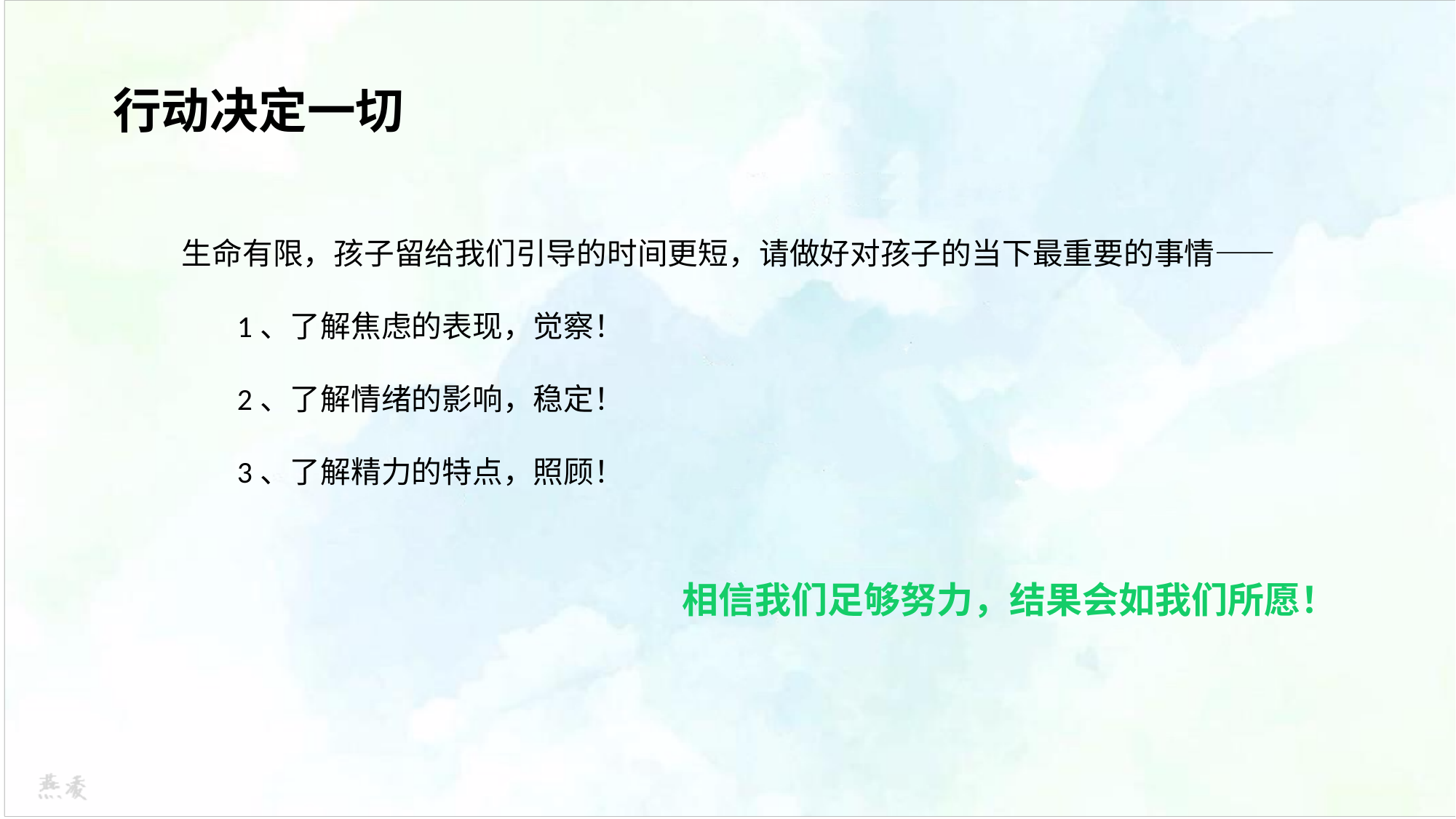

行动决定一切
生命有限，孩子留给我们引导的时间更短，请做好对孩子的当下最重要的事情——
        1、了解焦虑的表现，觉察！
        2、了解情绪的影响，稳定！
        3、了解精力的特点，照顾！

相信我们足够努力，结果会如我们所愿！